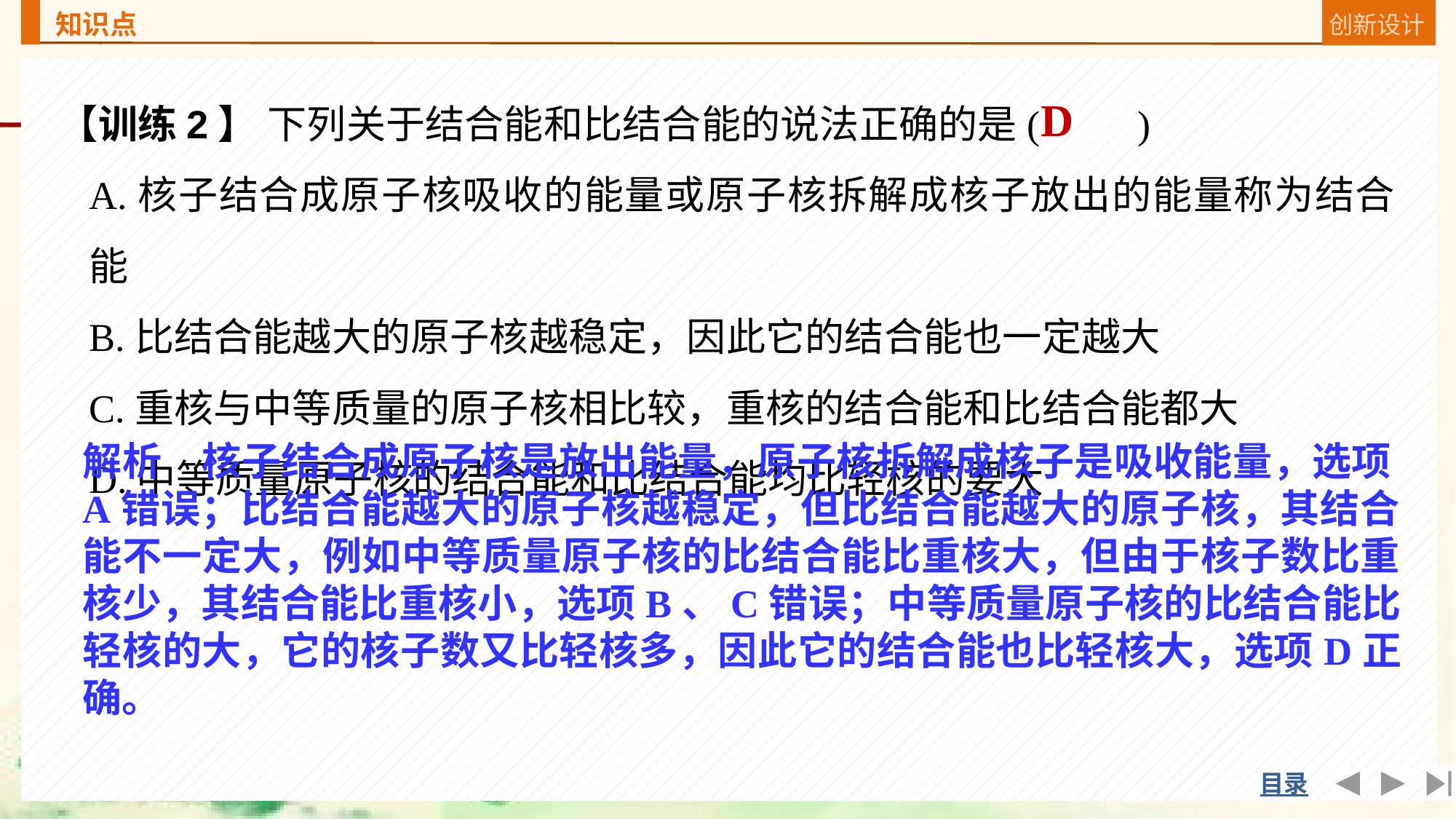

【训练2】 下列关于结合能和比结合能的说法正确的是(　　)
	A.核子结合成原子核吸收的能量或原子核拆解成核子放出的能量称为结合能
	B.比结合能越大的原子核越稳定，因此它的结合能也一定越大
	C.重核与中等质量的原子核相比较，重核的结合能和比结合能都大
	D.中等质量原子核的结合能和比结合能均比轻核的要大
D
解析　核子结合成原子核是放出能量，原子核拆解成核子是吸收能量，选项A错误；比结合能越大的原子核越稳定，但比结合能越大的原子核，其结合能不一定大，例如中等质量原子核的比结合能比重核大，但由于核子数比重核少，其结合能比重核小，选项B、C错误；中等质量原子核的比结合能比轻核的大，它的核子数又比轻核多，因此它的结合能也比轻核大，选项D正确。